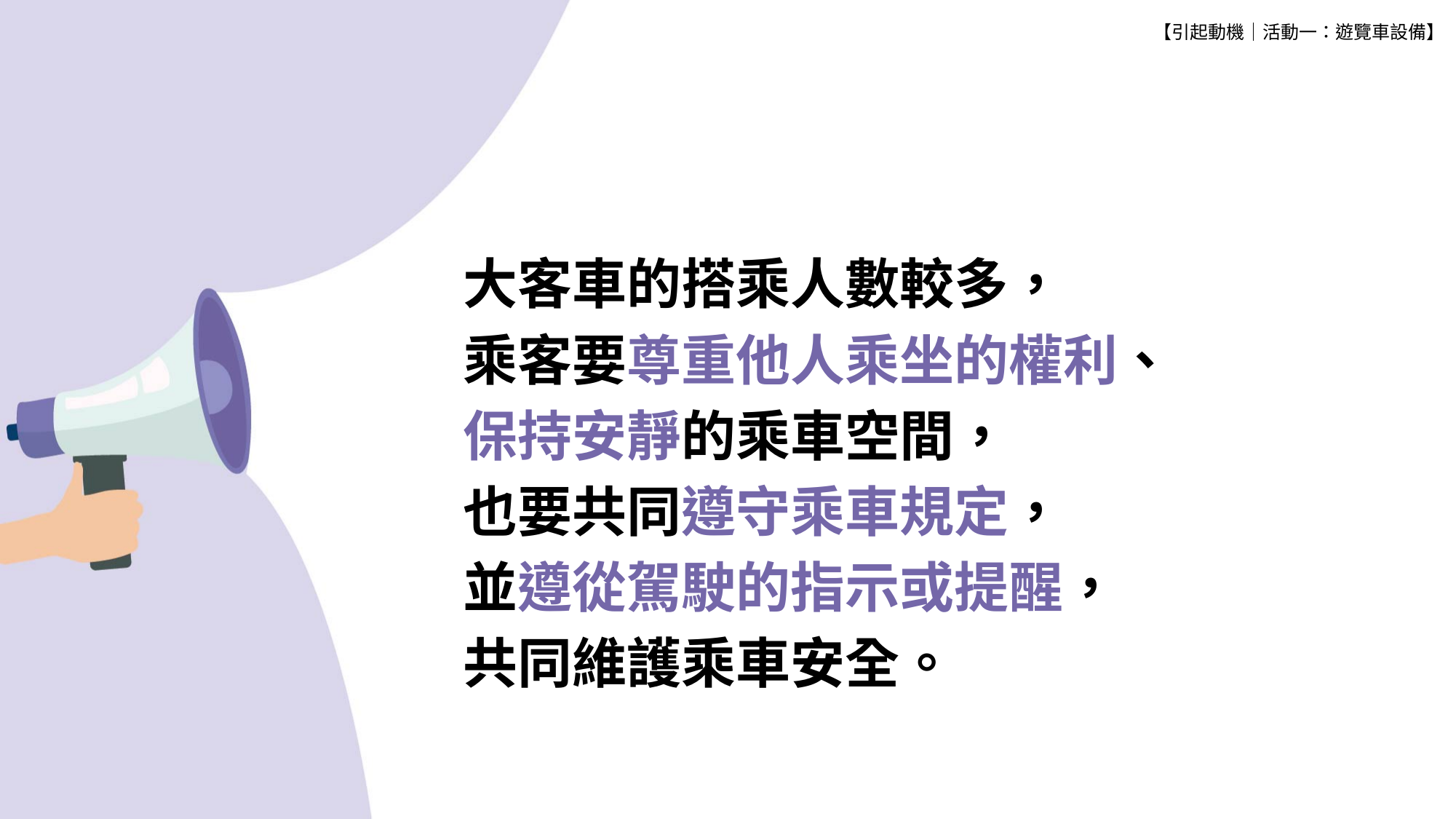

【引起動機│活動一：遊覽車設備】
大客車的搭乘人數較多，
乘客要尊重他人乘坐的權利、
保持安靜的乘車空間，
也要共同遵守乘車規定，
並遵從駕駛的指示或提醒，
共同維護乘車安全。